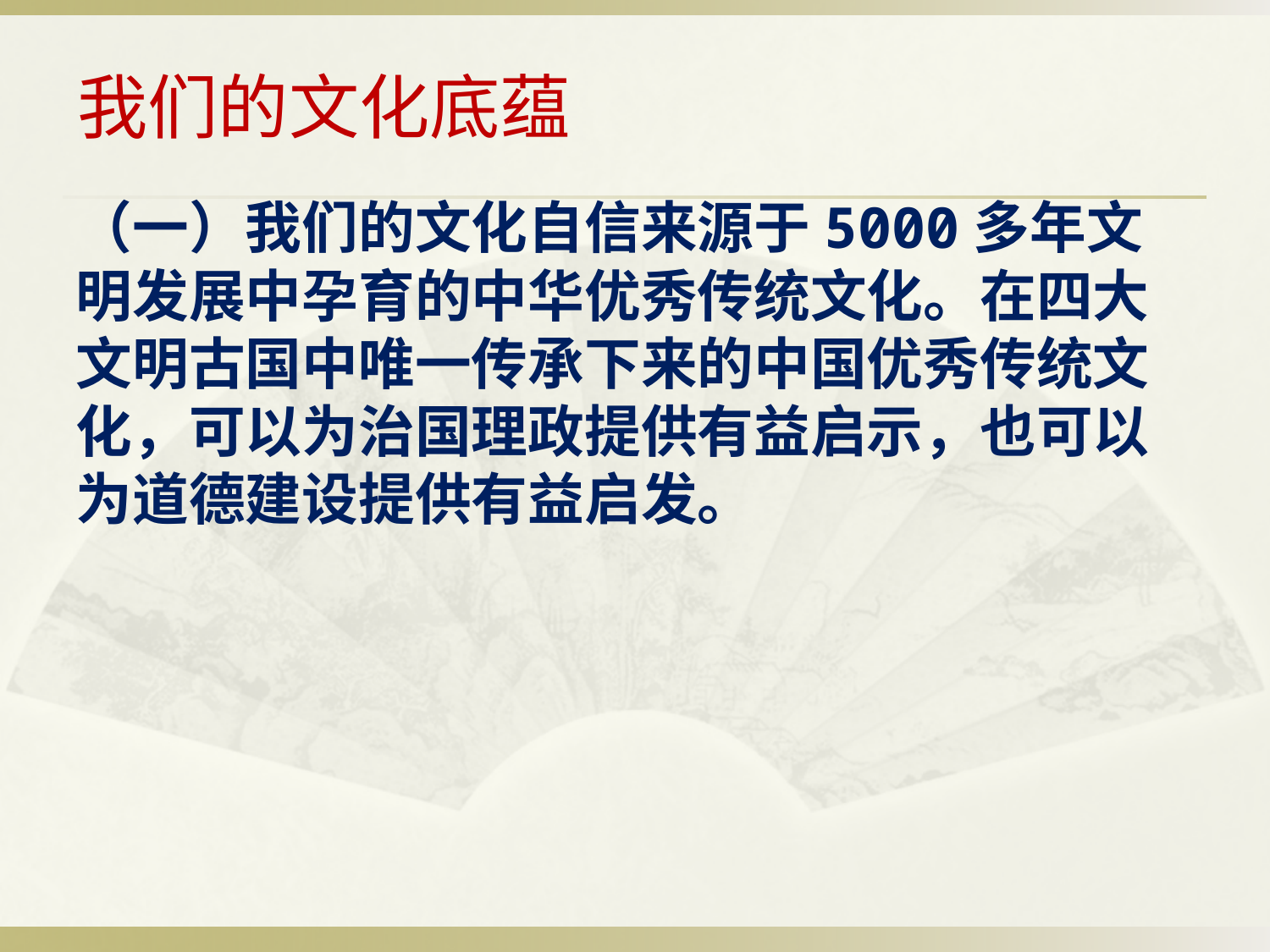

# 我们的文化底蕴
（一）我们的文化自信来源于5000多年文明发展中孕育的中华优秀传统文化。在四大文明古国中唯一传承下来的中国优秀传统文化，可以为治国理政提供有益启示，也可以为道德建设提供有益启发。